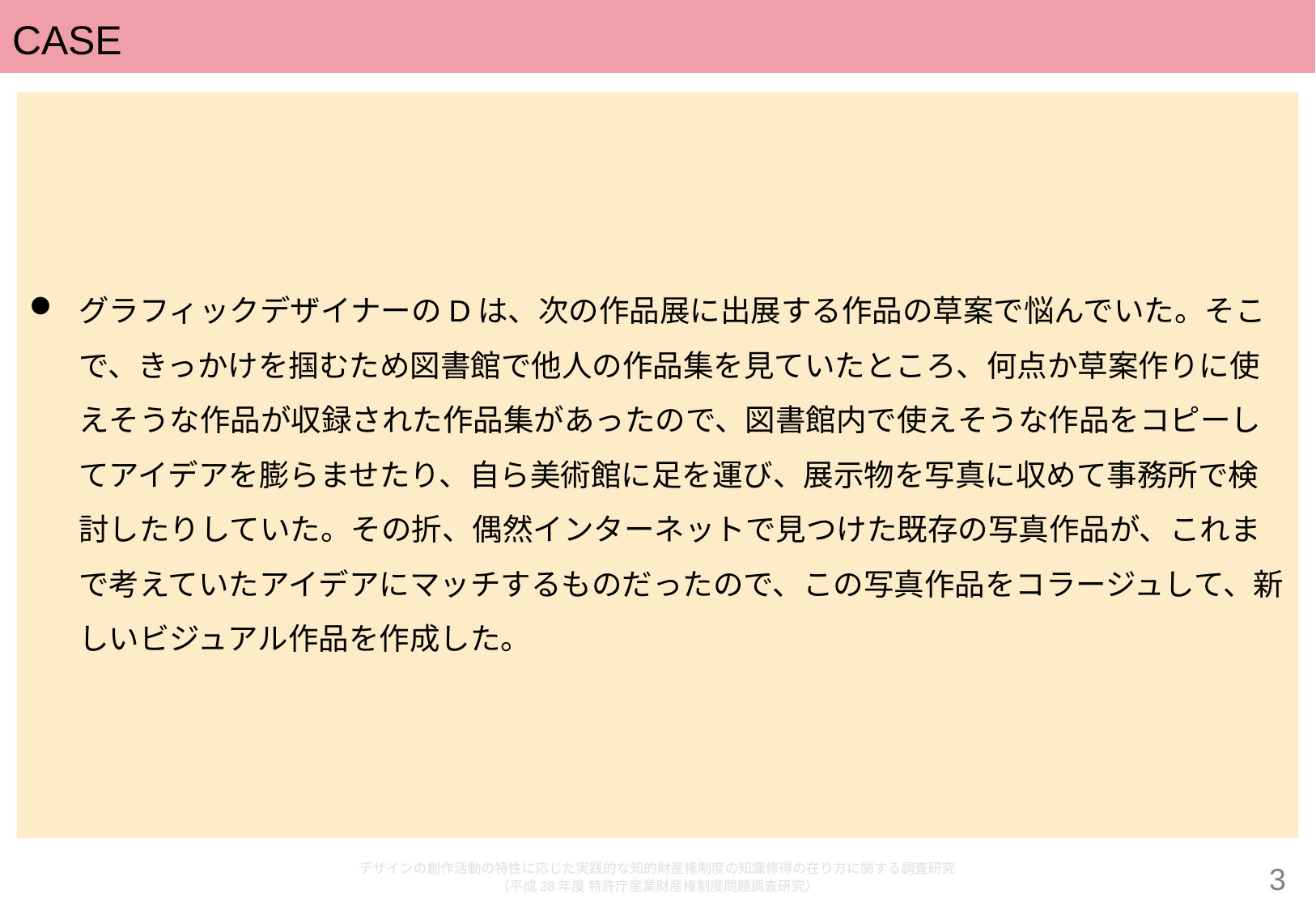

# CASE
グラフィックデザイナーのDは、次の作品展に出展する作品の草案で悩んでいた。そこで、きっかけを掴むため図書館で他人の作品集を見ていたところ、何点か草案作りに使えそうな作品が収録された作品集があったので、図書館内で使えそうな作品をコピーしてアイデアを膨らませたり、自ら美術館に足を運び、展示物を写真に収めて事務所で検討したりしていた。その折、偶然インターネットで見つけた既存の写真作品が、これまで考えていたアイデアにマッチするものだったので、この写真作品をコラージュして、新しいビジュアル作品を作成した。
デザインの創作活動の特性に応じた実践的な知的財産権制度の知識修得の在り方に関する調査研究
（平成28年度 特許庁産業財産権制度問題調査研究）
3